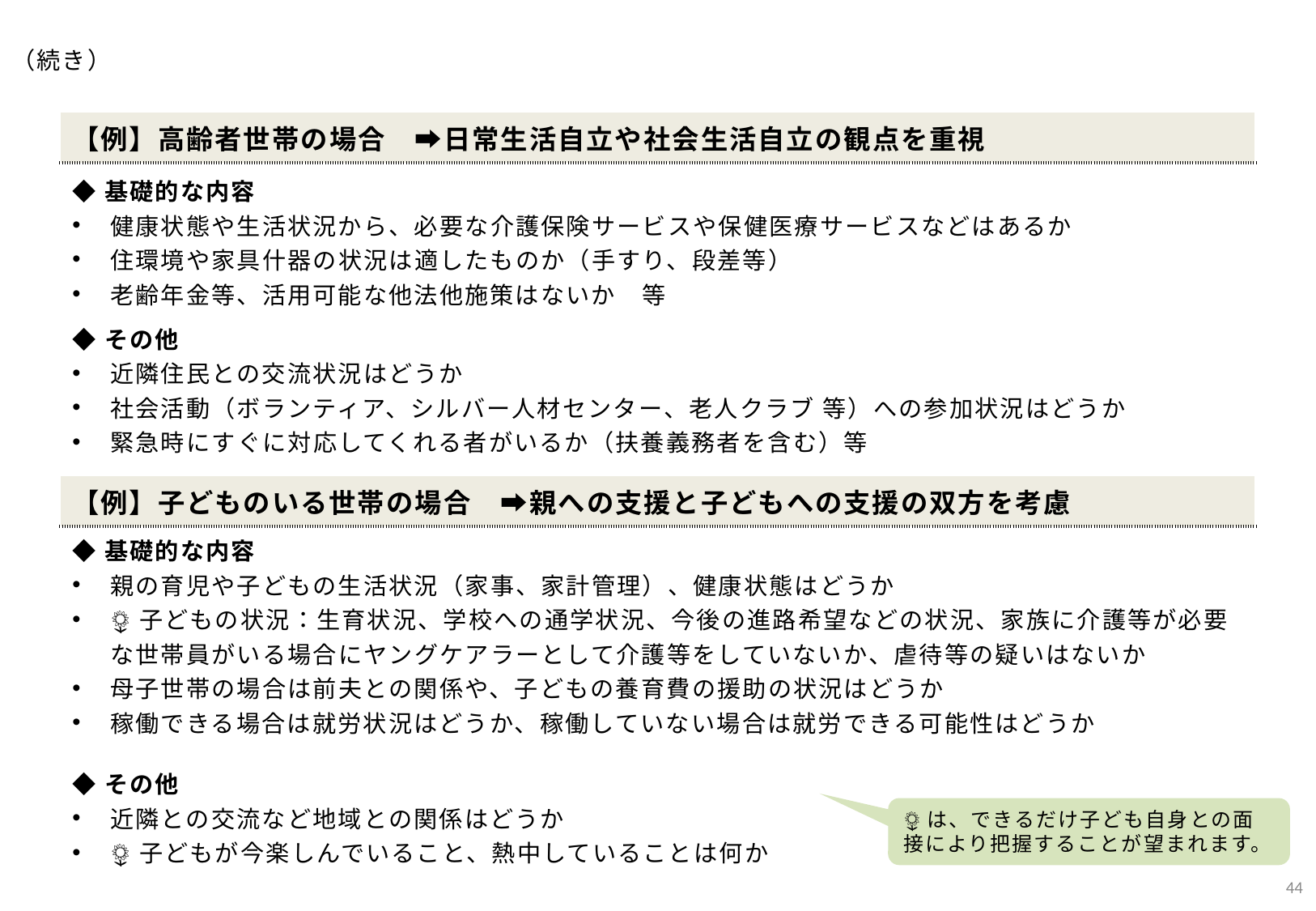

（続き）
| 【例】高齢者世帯の場合　➡日常生活自立や社会生活自立の観点を重視 |
| --- |
| ◆基礎的な内容 健康状態や生活状況から、必要な介護保険サービスや保健医療サービスなどはあるか 住環境や家具什器の状況は適したものか（手すり、段差等） 老齢年金等、活用可能な他法他施策はないか　等 ◆その他 近隣住民との交流状況はどうか 社会活動（ボランティア、シルバー人材センター、老人クラブ 等）への参加状況はどうか　 緊急時にすぐに対応してくれる者がいるか（扶養義務者を含む）等 |
| 【例】子どものいる世帯の場合　➡親への支援と子どもへの支援の双方を考慮 |
| --- |
| ◆基礎的な内容 親の育児や子どもの生活状況（家事、家計管理）、健康状態はどうか 🌻子どもの状況：生育状況、学校への通学状況、今後の進路希望などの状況、家族に介護等が必要な世帯員がいる場合にヤングケアラーとして介護等をしていないか、虐待等の疑いはないか 母子世帯の場合は前夫との関係や、子どもの養育費の援助の状況はどうか 稼働できる場合は就労状況はどうか、稼働していない場合は就労できる可能性はどうか ◆その他 近隣との交流など地域との関係はどうか 🌻子どもが今楽しんでいること、熱中していることは何か |
🌻は、できるだけ子ども自身との面接により把握することが望まれます。
44